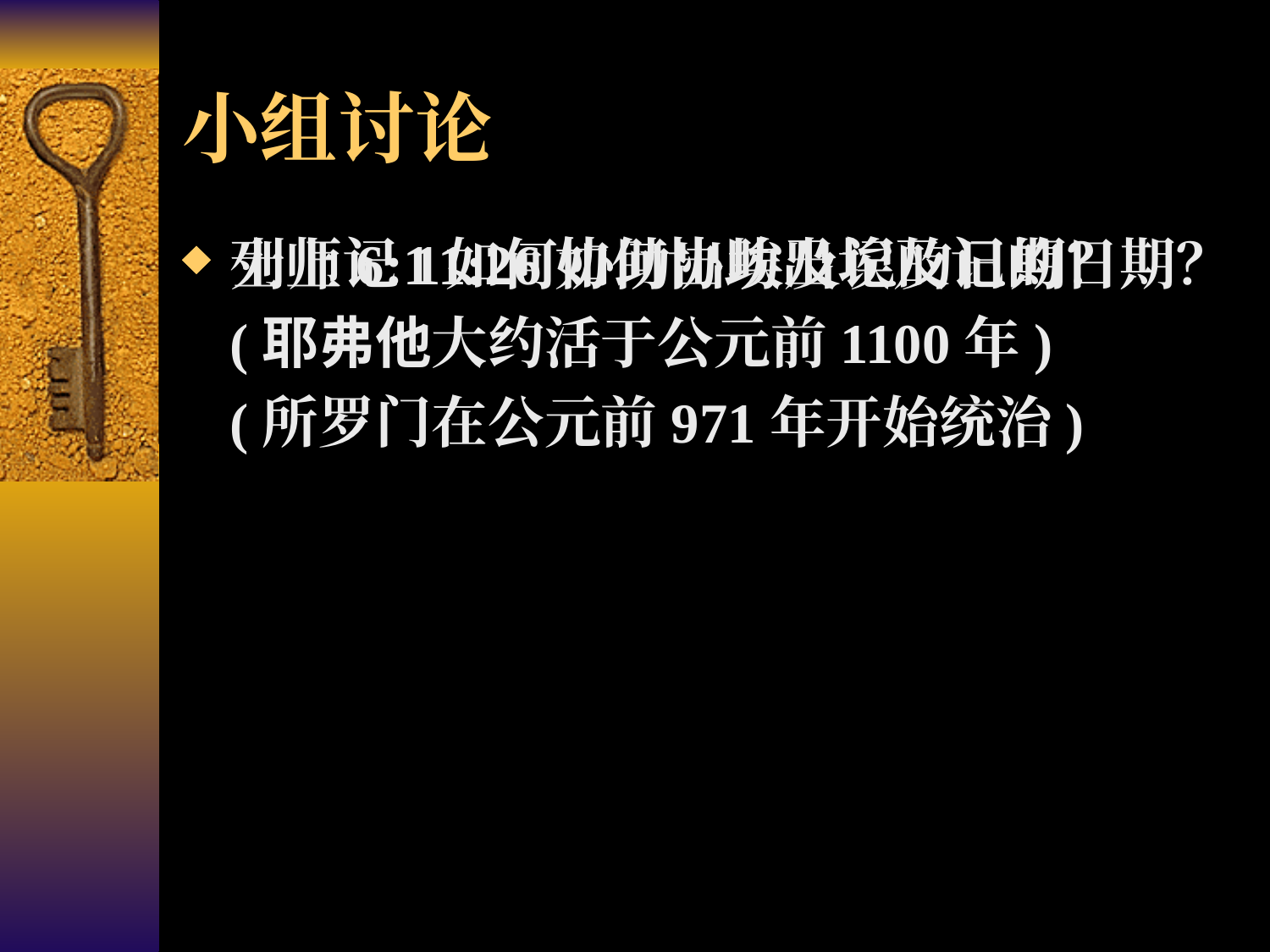

# 小组讨论
列上6:1如何协助出埃及记的日期？

	(所罗门在公元前971年开始统治)
士师记11:26如何协助出埃及记的日期？
	(耶弗他大约活于公元前1100年)